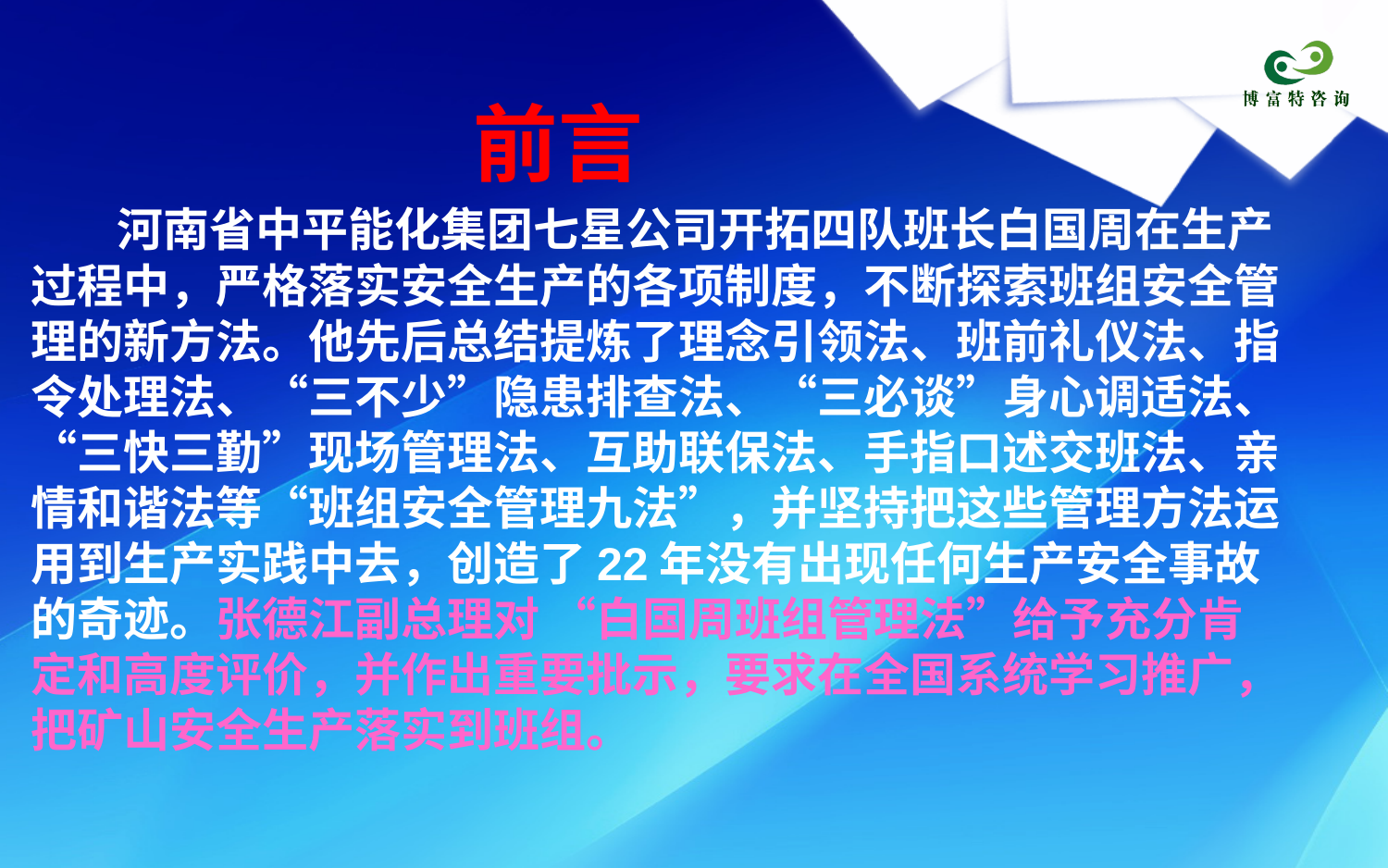

前言
      河南省中平能化集团七星公司开拓四队班长白国周在生产过程中，严格落实安全生产的各项制度，不断探索班组安全管理的新方法。他先后总结提炼了理念引领法、班前礼仪法、指令处理法、“三不少”隐患排查法、“三必谈”身心调适法、“三快三勤”现场管理法、互助联保法、手指口述交班法、亲情和谐法等“班组安全管理九法”，并坚持把这些管理方法运用到生产实践中去，创造了22年没有出现任何生产安全事故的奇迹。张德江副总理对 “白国周班组管理法”给予充分肯定和高度评价，并作出重要批示，要求在全国系统学习推广，把矿山安全生产落实到班组。